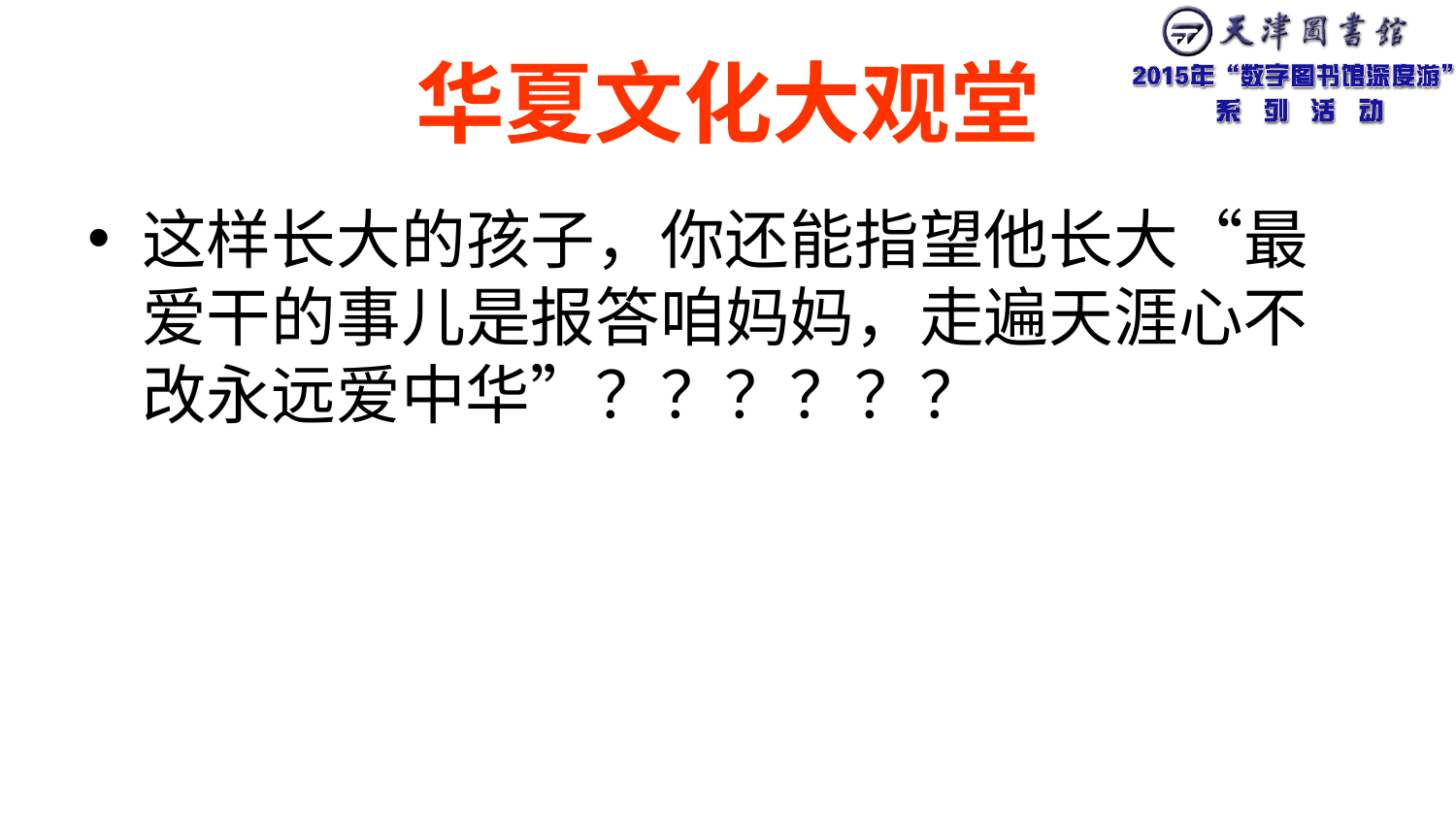

# 华夏文化大观堂
这样长大的孩子，你还能指望他长大“最爱干的事儿是报答咱妈妈，走遍天涯心不改永远爱中华”？？？？？？